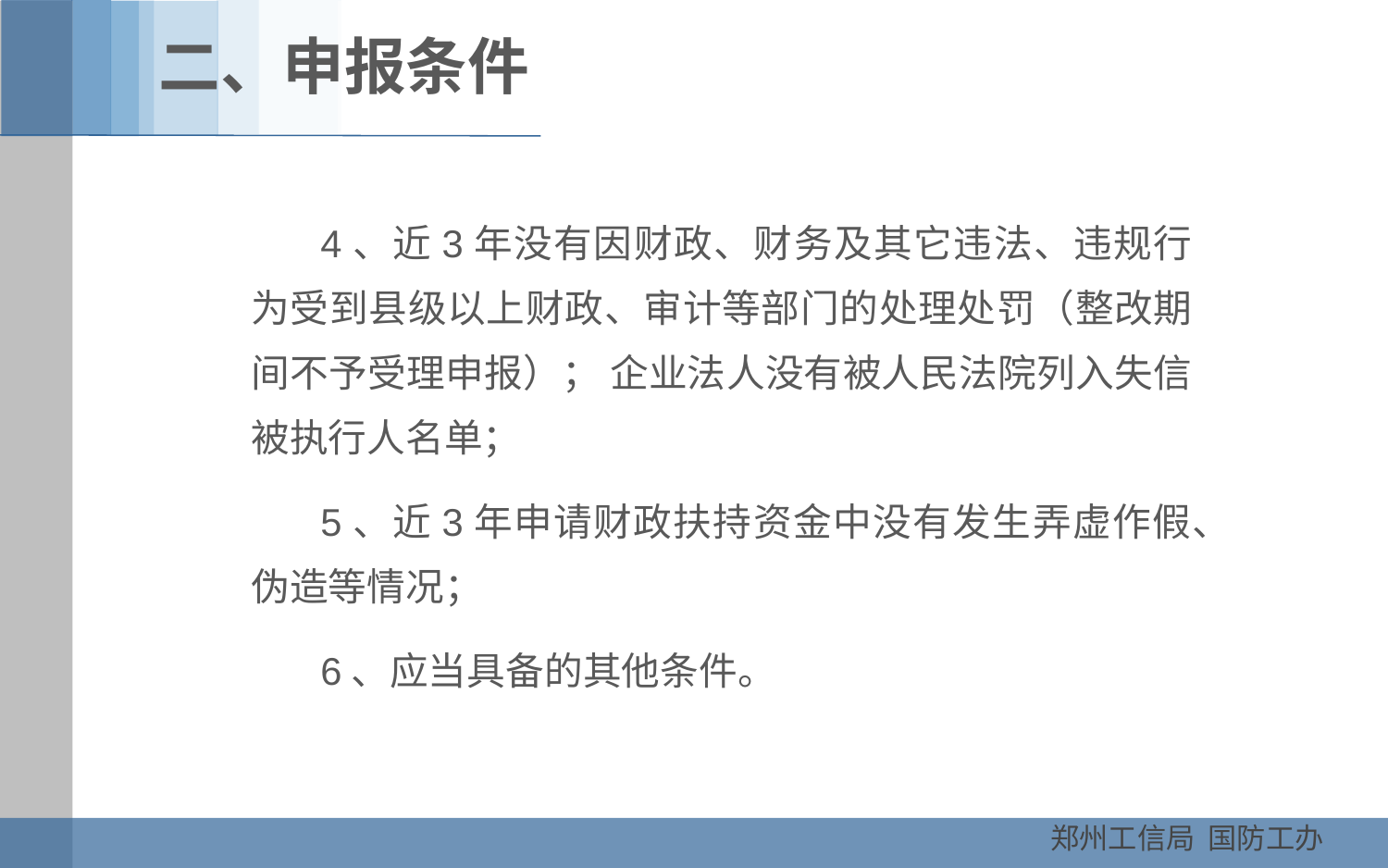

二、申报条件

4、近3年没有因财政、财务及其它违法、违规行为受到县级以上财政、审计等部门的处理处罚（整改期间不予受理申报）； 企业法人没有被人民法院列入失信被执行人名单；
5、近3年申请财政扶持资金中没有发生弄虚作假、伪造等情况；
6、应当具备的其他条件。

郑州工信局  国防工办